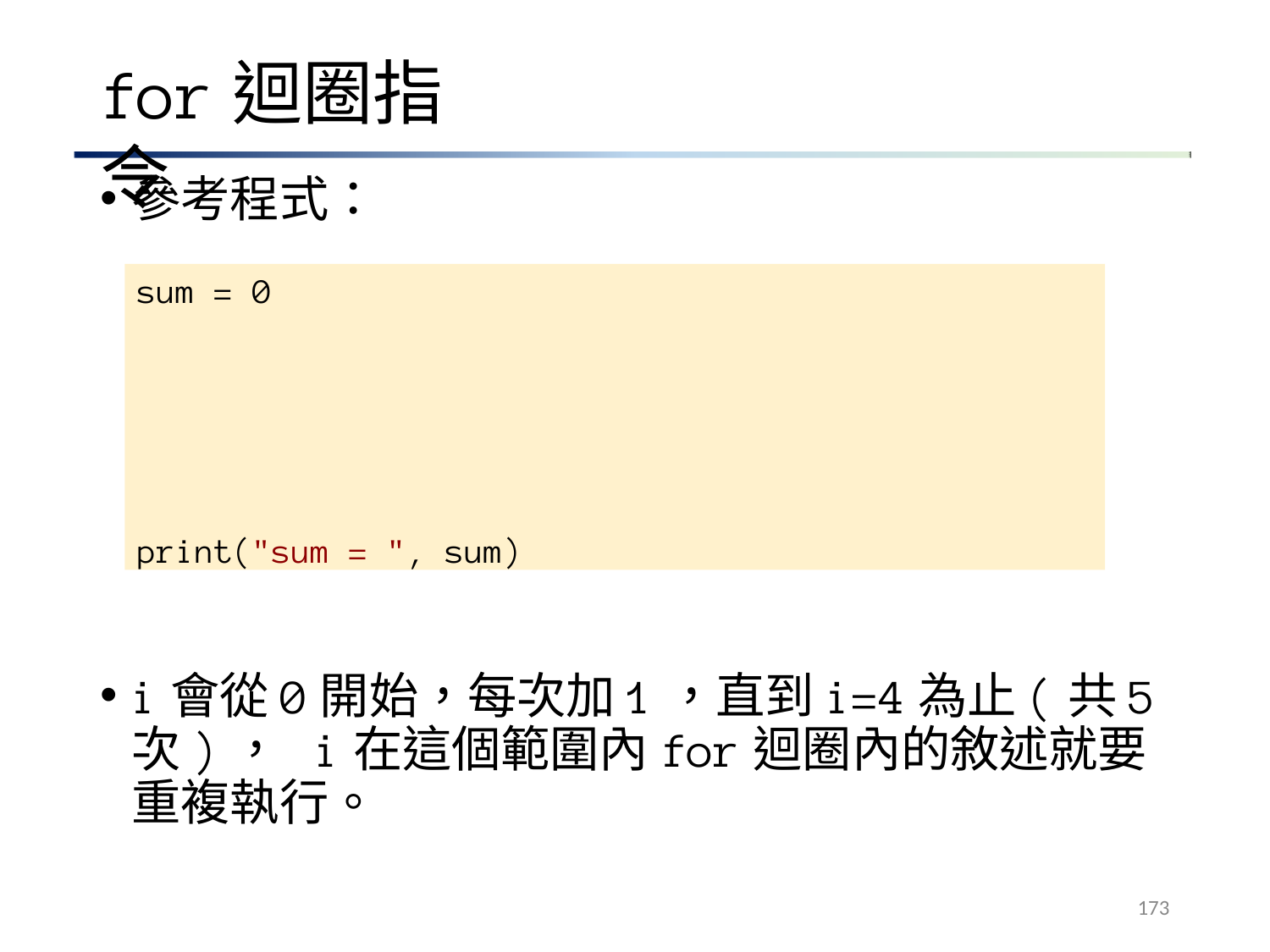

# for迴圈指令
參考程式：
sum = 0

print("sum = ", sum)
for i in range(5):
tmp = int(input("請輸入數值: "))  sum = sum + tmp
i會從0開始，每次加1，直到i=4為止(共5次)，  i在這個範圍內for迴圈內的敘述就要重複執行。
173